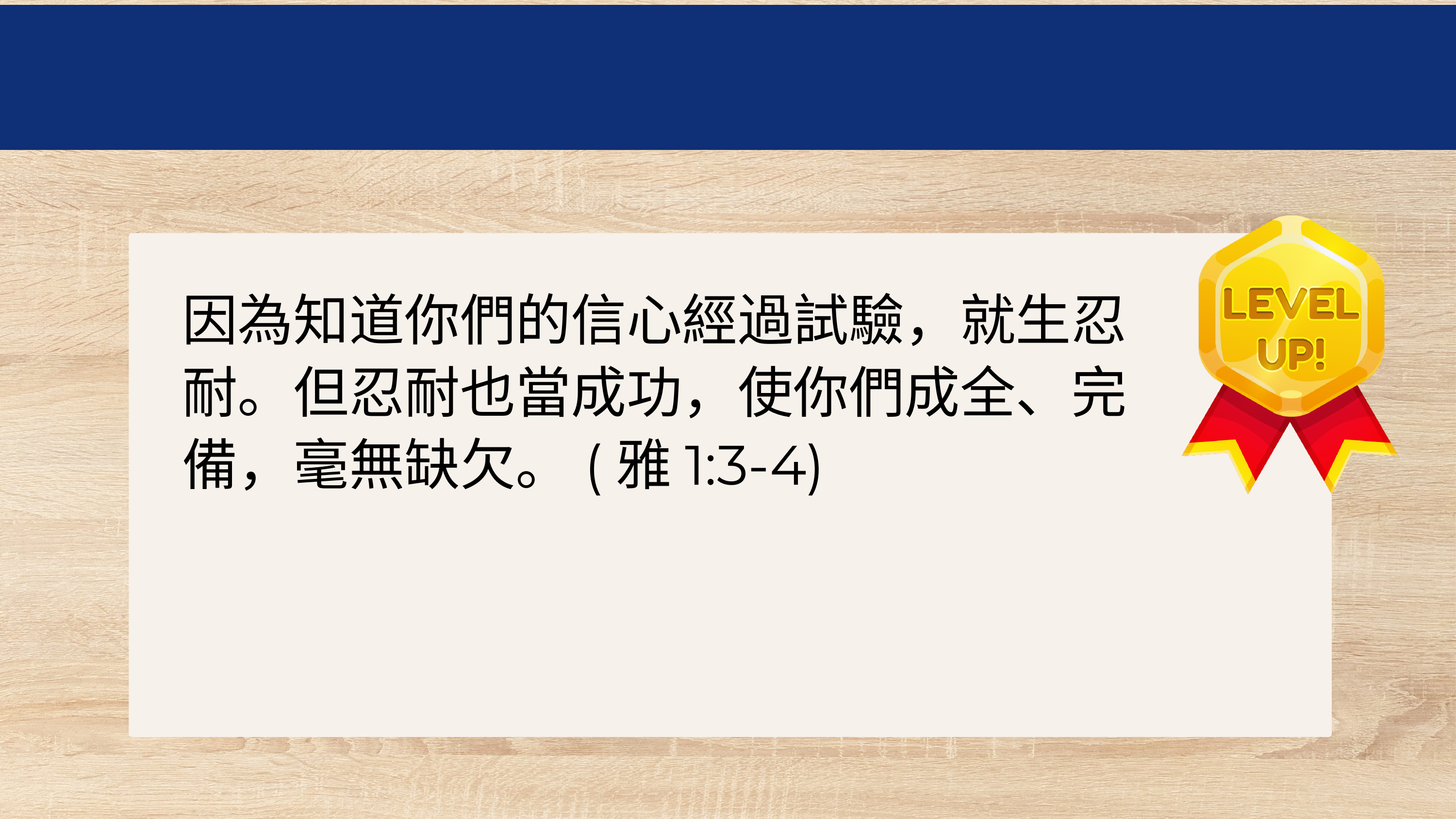

因為知道你們的信心經過試驗，就生忍耐。但忍耐也當成功，使你們成全、完備，毫無缺欠。(雅1:3-4)